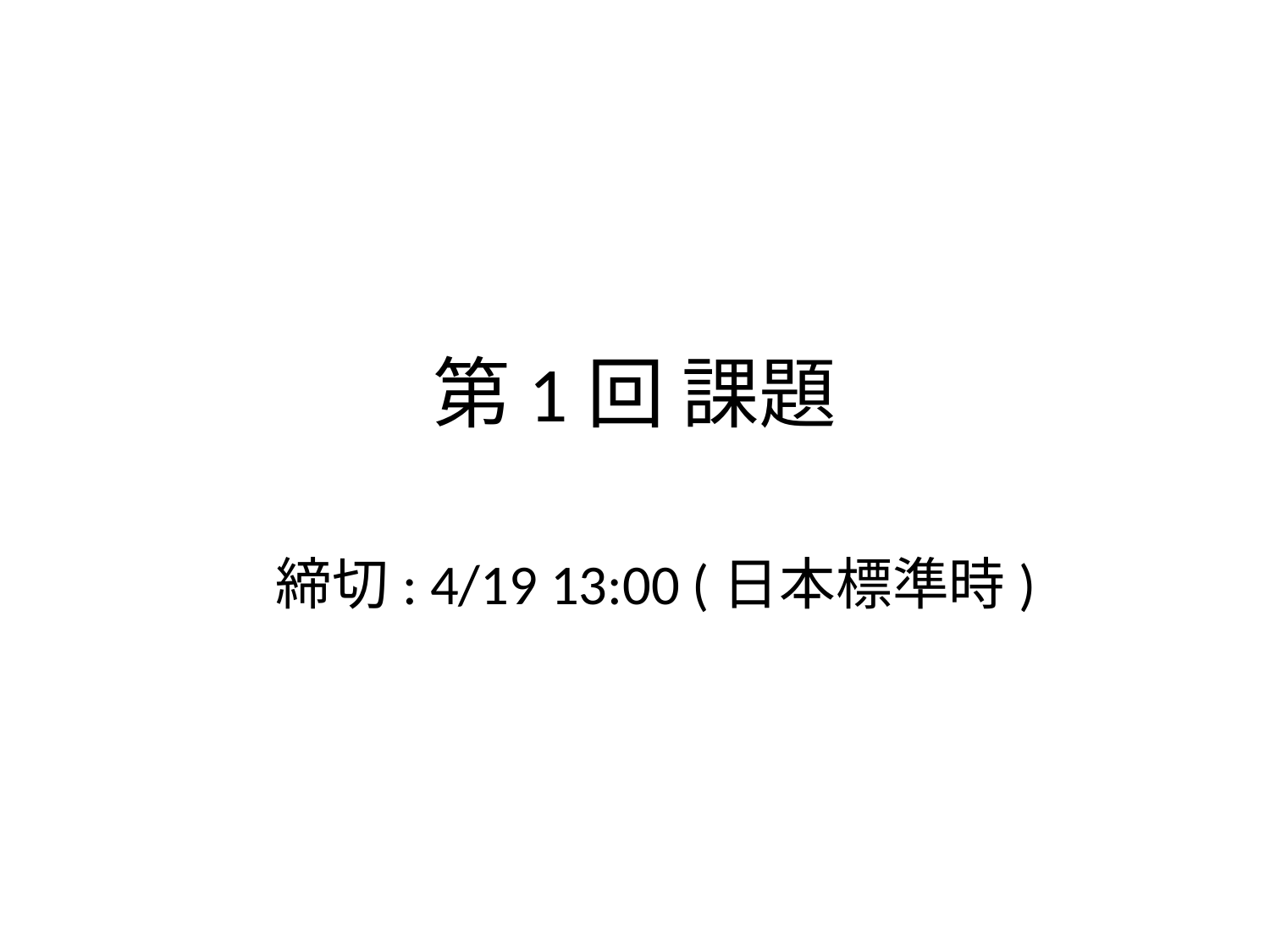

# 第1回 課題
締切: 4/19 13:00 (日本標準時)